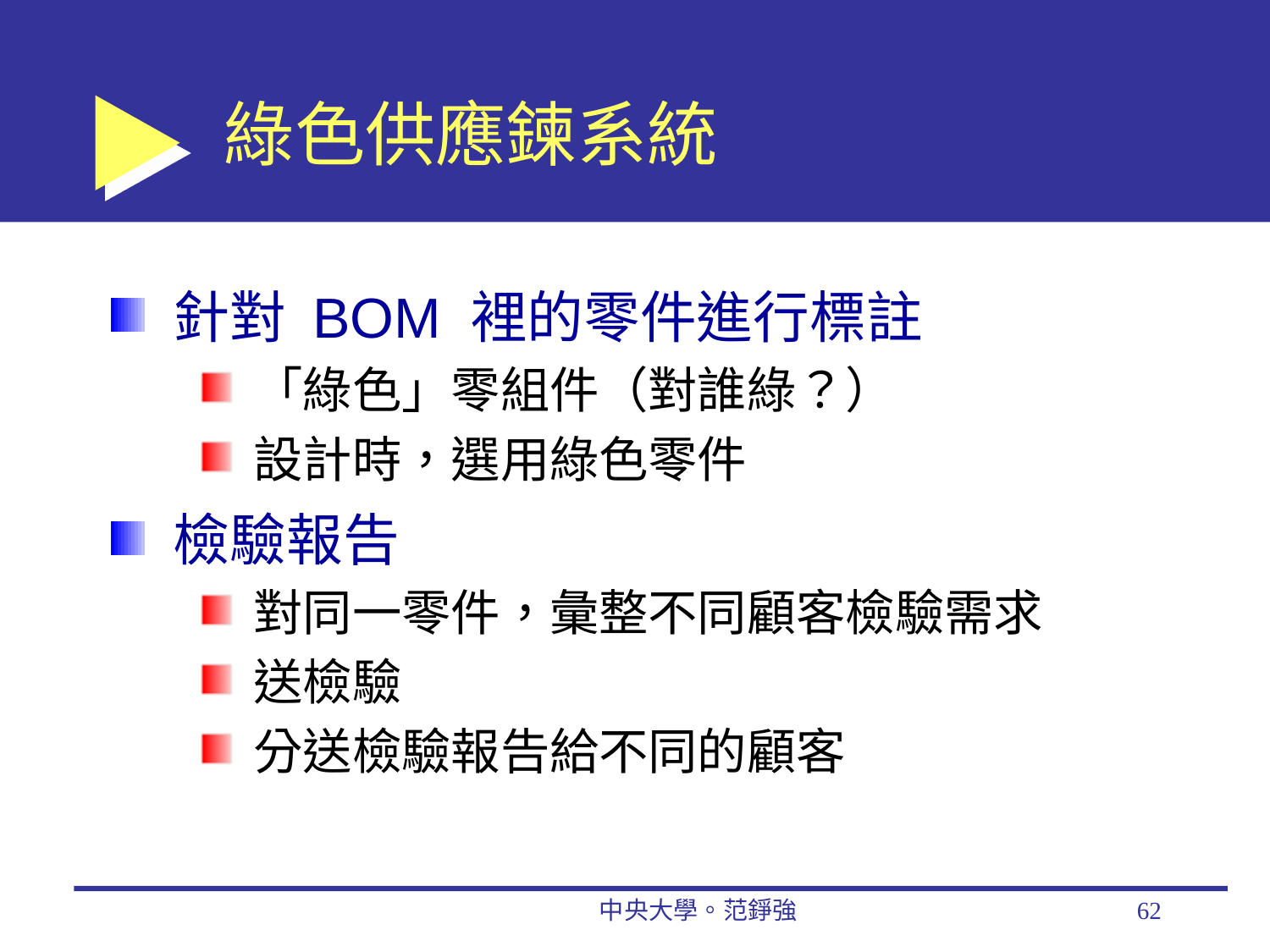

# 綠色供應鍊系統
針對 BOM 裡的零件進行標註
「綠色」零組件（對誰綠？）
設計時，選用綠色零件
檢驗報告
對同一零件，彙整不同顧客檢驗需求
送檢驗
分送檢驗報告給不同的顧客
中央大學。范錚強
62